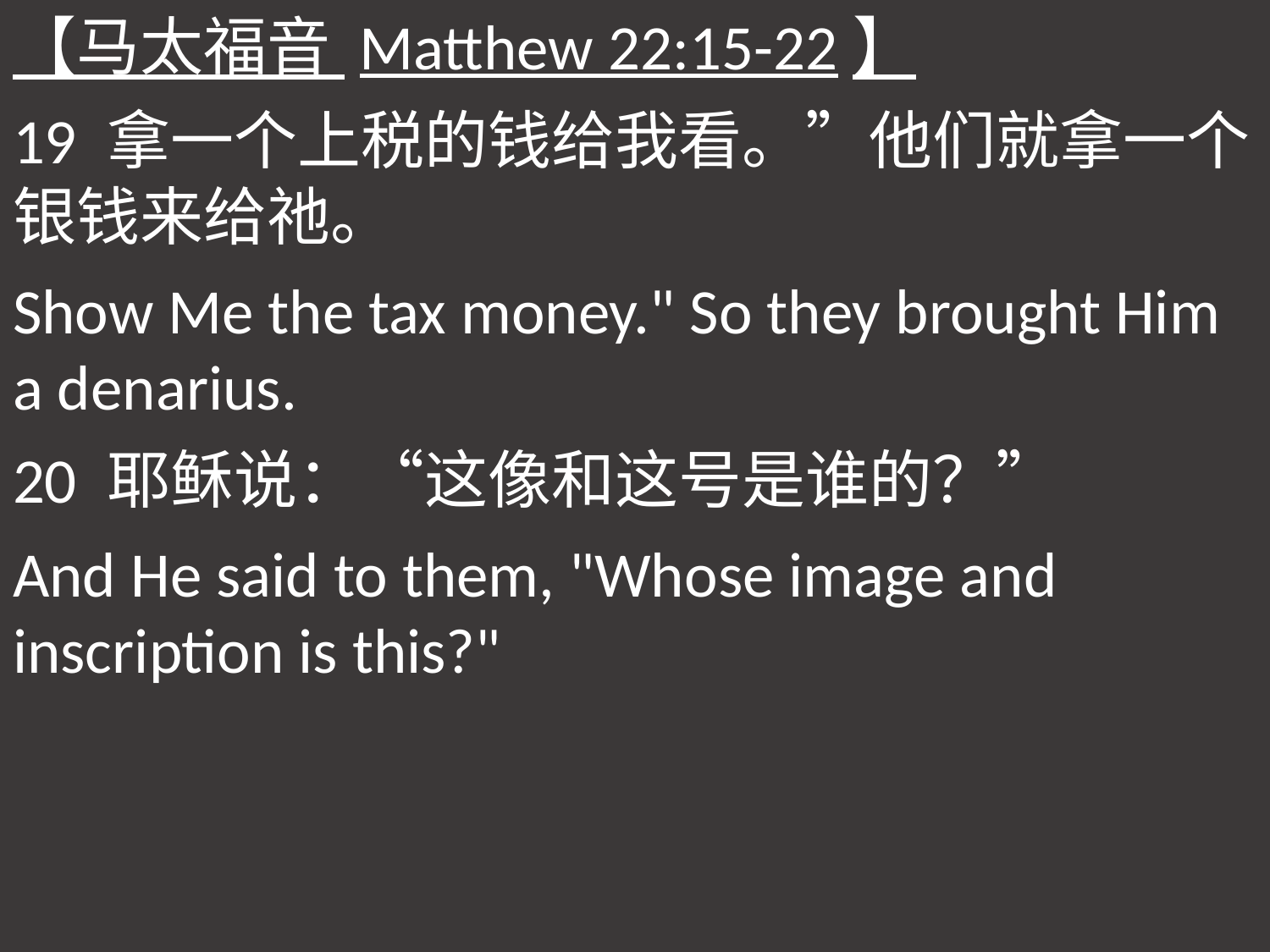

【马太福音 Matthew 22:15-22】
19 拿一个上税的钱给我看。”他们就拿一个银钱来给祂。
Show Me the tax money." So they brought Him a denarius.
20 耶稣说：“这像和这号是谁的？”
And He said to them, "Whose image and inscription is this?"